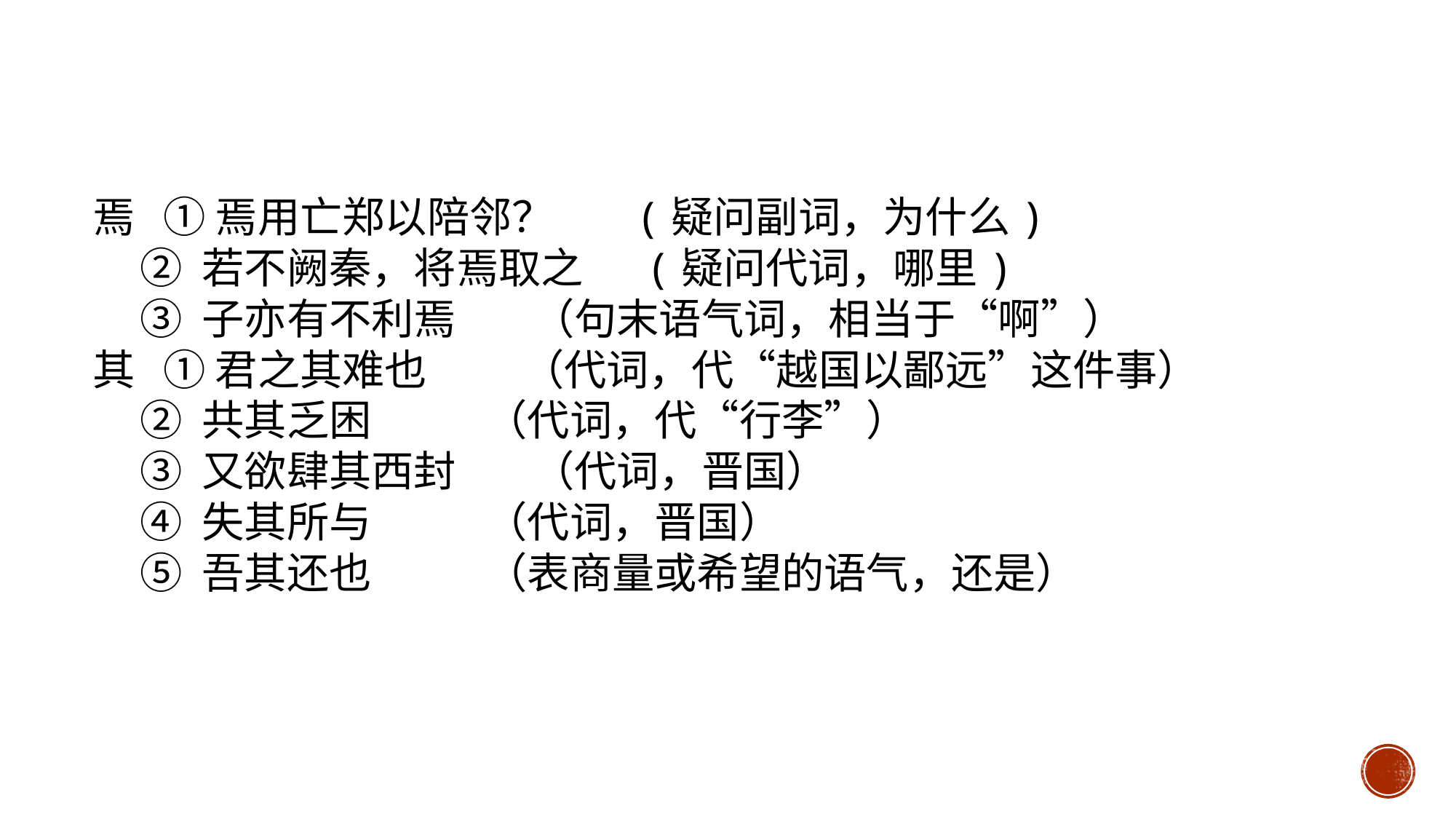

焉   ① 焉用亡郑以陪邻？　   (疑问副词，为什么)
     ② 若不阙秦，将焉取之　 (疑问代词，哪里)
     ③ 子亦有不利焉        （句末语气词，相当于“啊”）
其   ① 君之其难也          （代词，代“越国以鄙远”这件事）
     ② 共其乏困            （代词，代“行李”）
     ③ 又欲肆其西封        （代词，晋国）
     ④ 失其所与            （代词，晋国）
     ⑤ 吾其还也            （表商量或希望的语气，还是）